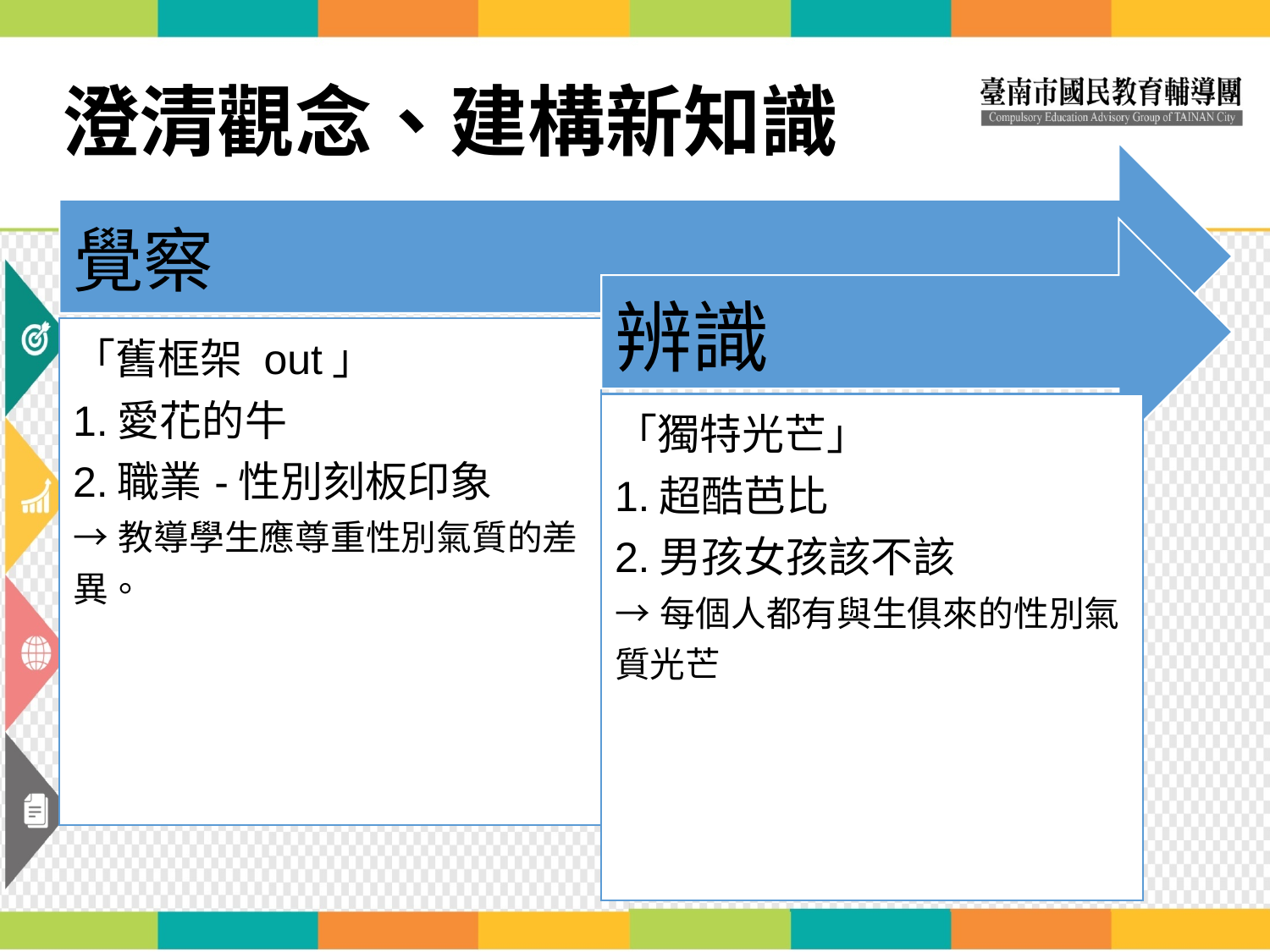

# 澄清觀念、建構新知識
覺察
「舊框架 out」
1.愛花的牛
2.職業-性別刻板印象
辨識
「獨特光芒」
1.超酷芭比
2.男孩女孩該不該
→每個人都有與生俱來的性別氣質光芒